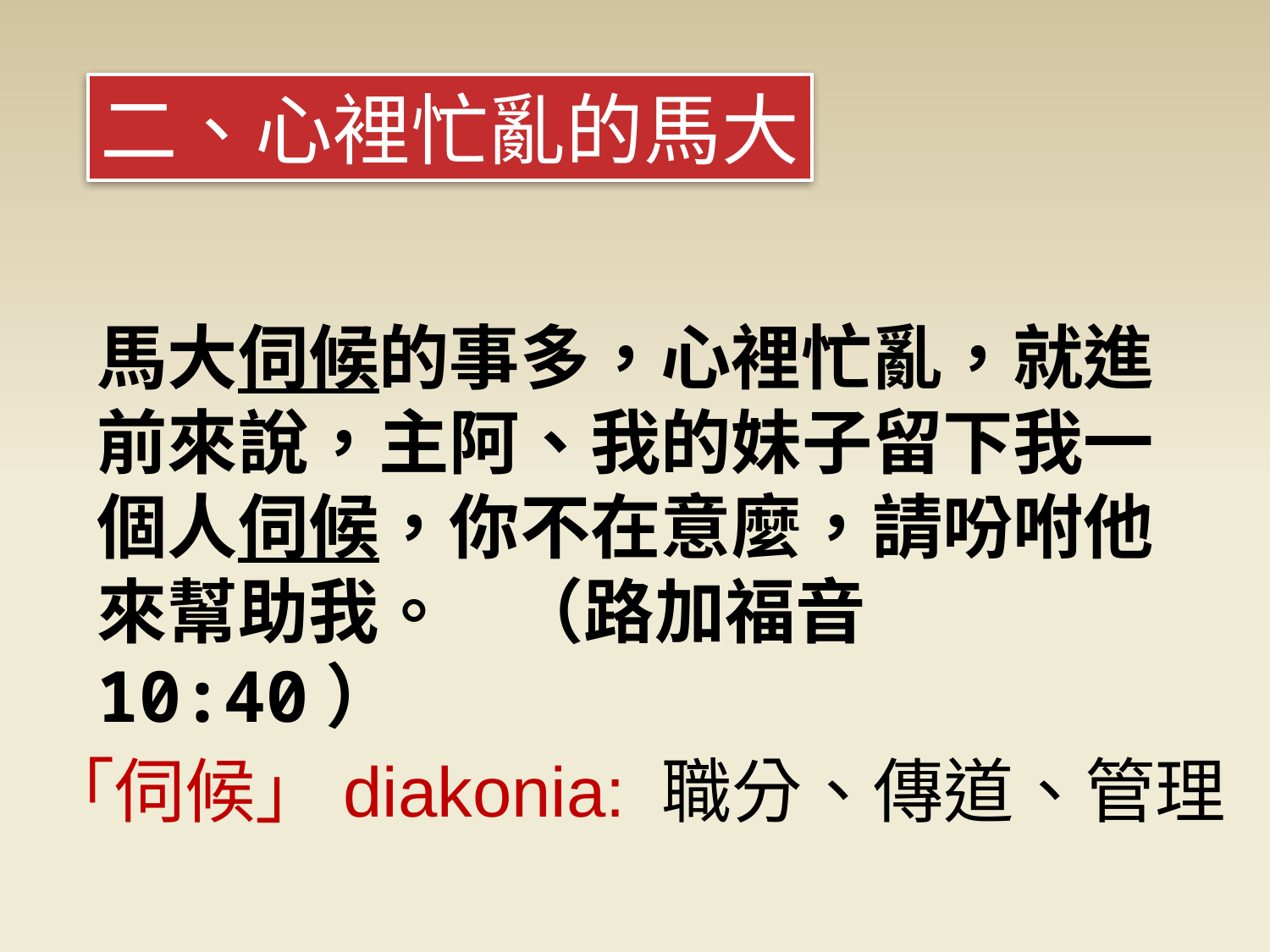

二、心裡忙亂的馬大
馬大伺候的事多，心裡忙亂，就進前來說，主阿、我的妹子留下我一個人伺候，你不在意麼，請吩咐他來幫助我。    （路加福音10:40）
「伺候」diakonia: 職分、傳道、管理